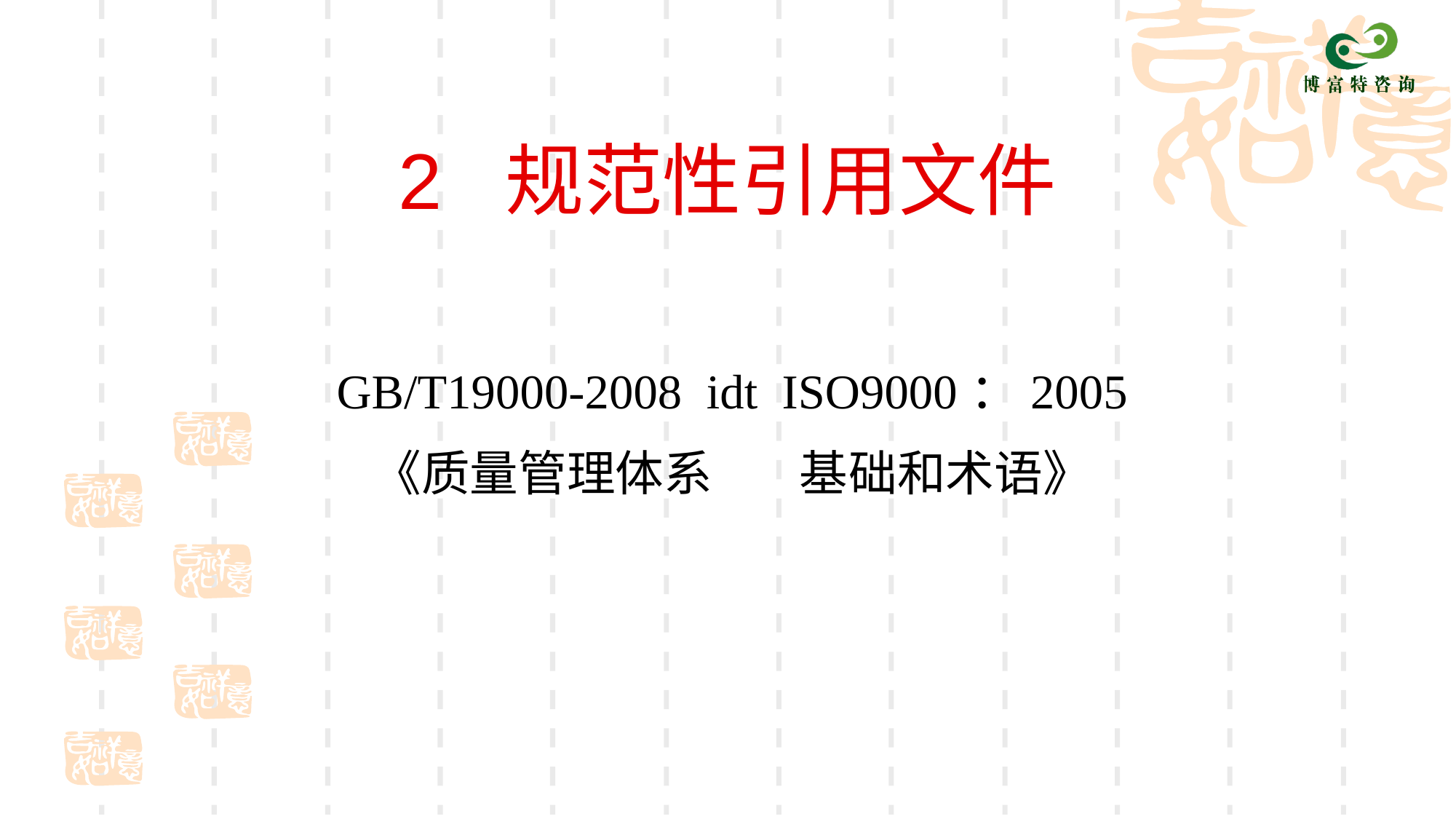

# 2  规范性引用文件

GB/T19000-2008  idt  ISO9000：2005
《质量管理体系        基础和术语》